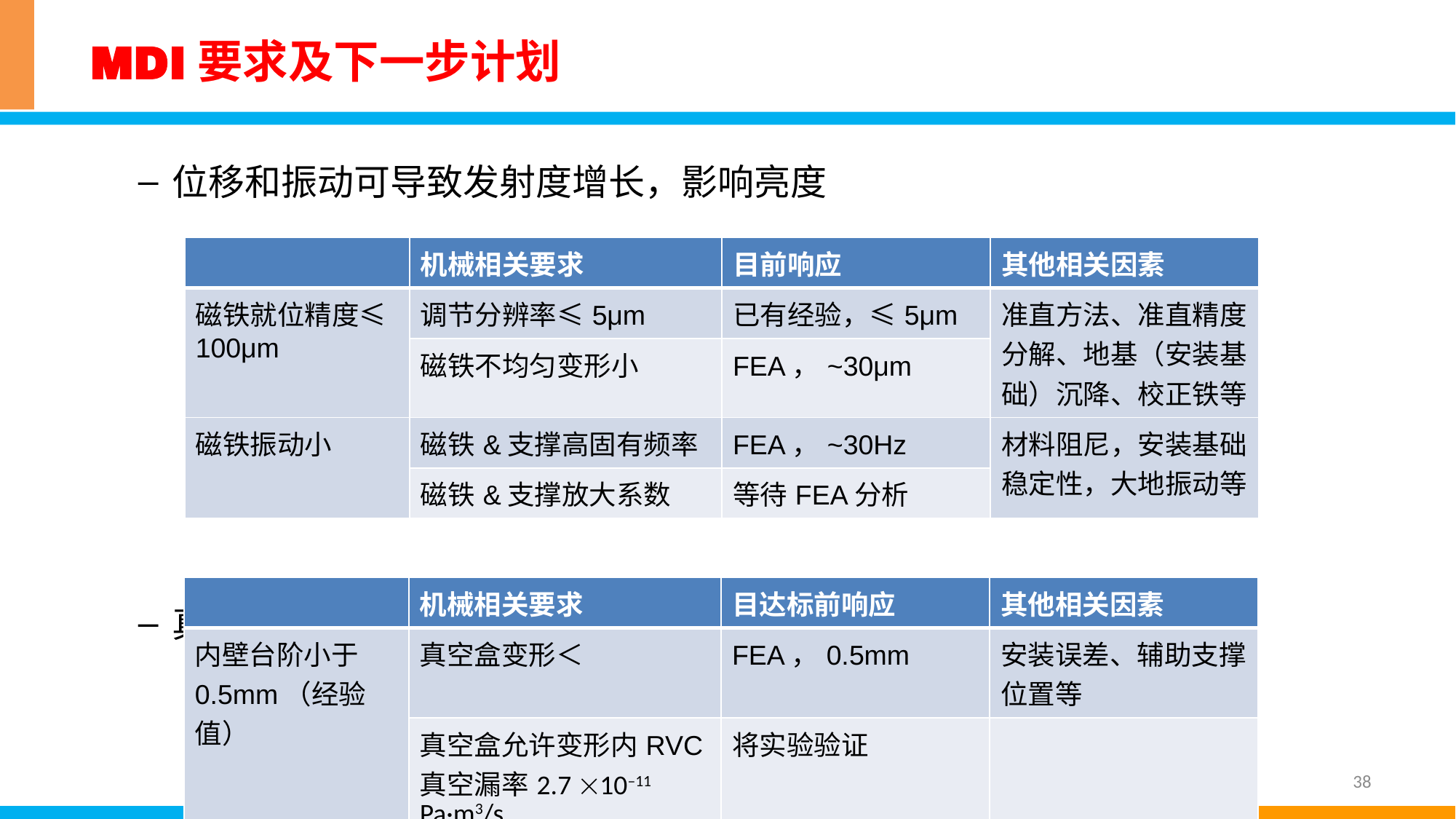

# MDI要求及下一步计划
位移和振动可导致发射度增长，影响亮度

真空内壁台阶可产生高次模，RVC连接需验证真空漏率

|  | 机械相关要求 | 目前响应 | 其他相关因素 |
| --- | --- | --- | --- |
| 磁铁就位精度≤100μm | 调节分辨率≤5μm | 已有经验，≤5μm | 准直方法、准直精度分解、地基（安装基础）沉降、校正铁等 |
|  | 磁铁不均匀变形小 | FEA，~30μm |  |
| 磁铁振动小 | 磁铁&支撑高固有频率 | FEA，~30Hz | 材料阻尼，安装基础稳定性，大地振动等 |
|  | 磁铁&支撑放大系数 | 等待FEA分析 |  |
|  | 机械相关要求 | 目达标前响应 | 其他相关因素 |
| --- | --- | --- | --- |
| 内壁台阶小于0.5mm（经验值） | 真空盒变形＜ | FEA，0.5mm | 安装误差、辅助支撑位置等 |
|  | 真空盒允许变形内RVC真空漏率2.7 ×10–11 Pa·m3/s | 将实验验证 |  |
38